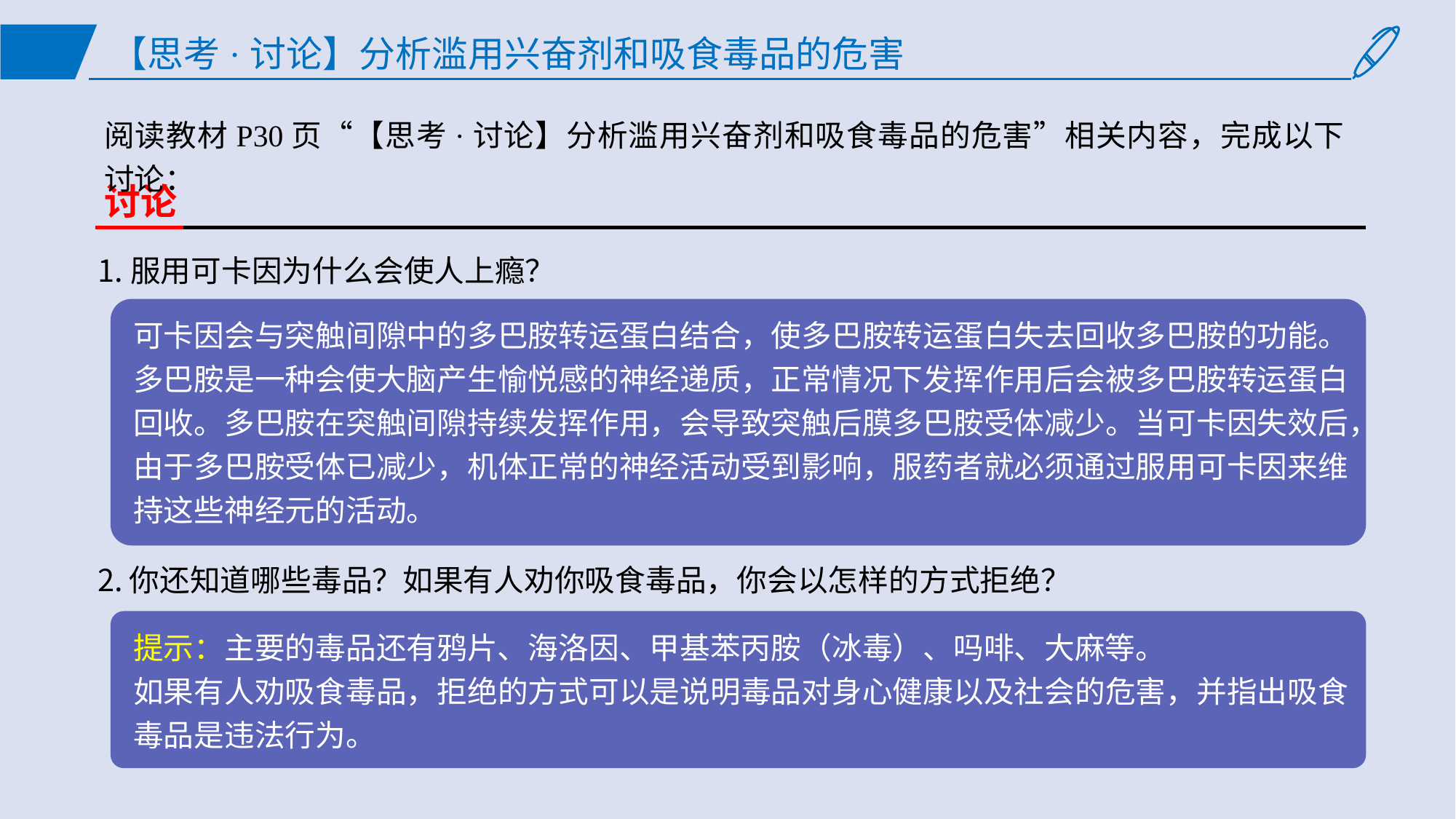

# 【思考·讨论】分析滥用兴奋剂和吸食毒品的危害
阅读教材P30页“【思考·讨论】分析滥用兴奋剂和吸食毒品的危害”相关内容，完成以下讨论：
讨论
服用可卡因为什么会使人上瘾？

可卡因会与突触间隙中的多巴胺转运蛋白结合，使多巴胺转运蛋白失去回收多巴胺的功能。多巴胺是一种会使大脑产生愉悦感的神经递质，正常情况下发挥作用后会被多巴胺转运蛋白回收。多巴胺在突触间隙持续发挥作用，会导致突触后膜多巴胺受体减少。当可卡因失效后，由于多巴胺受体已减少，机体正常的神经活动受到影响，服药者就必须通过服用可卡因来维持这些神经元的活动。
你还知道哪些毒品？如果有人劝你吸食毒品，你会以怎样的方式拒绝？

提示：主要的毒品还有鸦片、海洛因、甲基苯丙胺（冰毒）、吗啡、大麻等。
如果有人劝吸食毒品，拒绝的方式可以是说明毒品对身心健康以及社会的危害，并指出吸食毒品是违法行为。